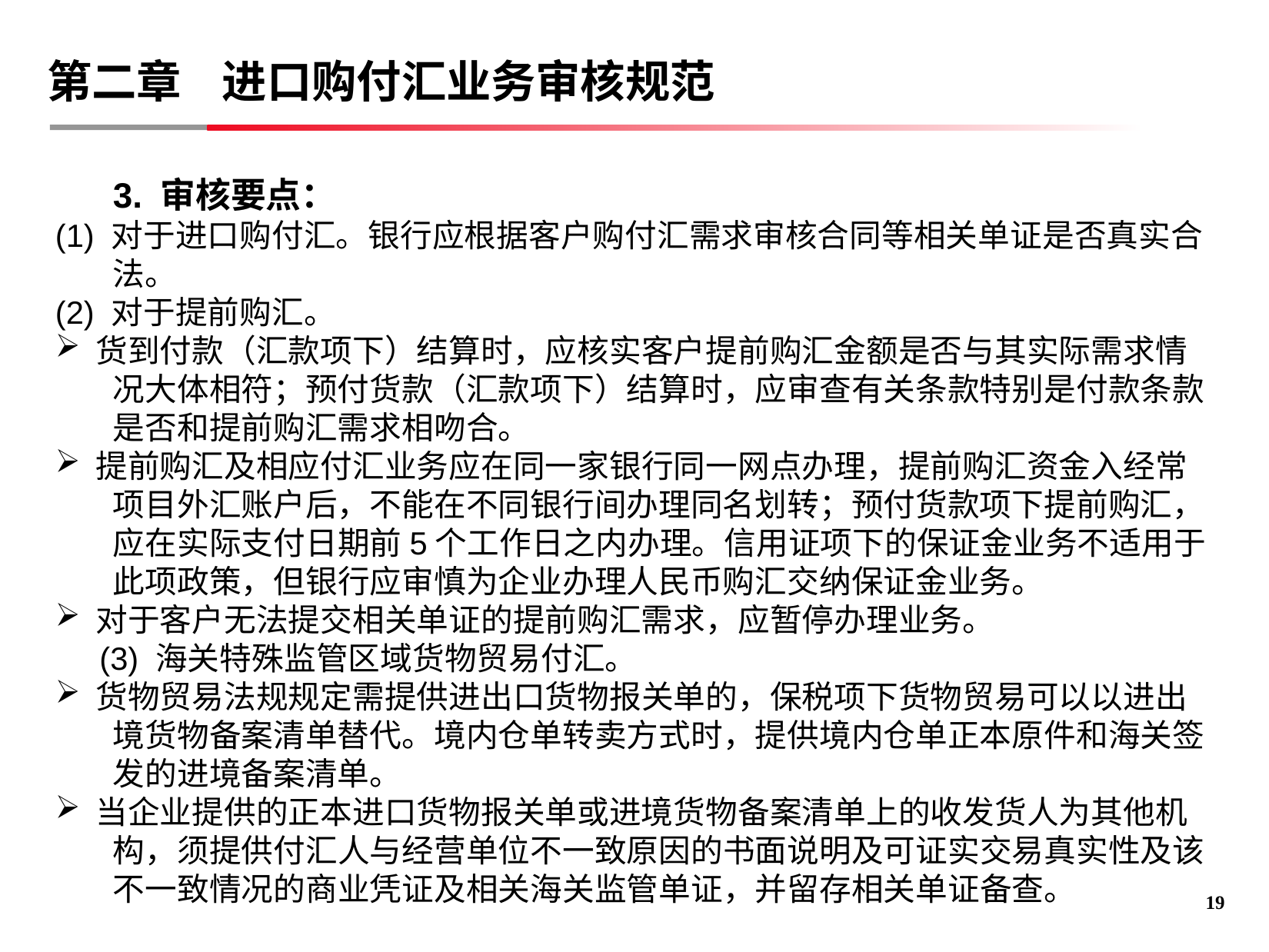

# 第二章    进口购付汇业务审核规范
3. 审核要点：
(1) 对于进口购付汇。银行应根据客户购付汇需求审核合同等相关单证是否真实合法。
(2) 对于提前购汇。
 货到付款（汇款项下）结算时，应核实客户提前购汇金额是否与其实际需求情况大体相符；预付货款（汇款项下）结算时，应审查有关条款特别是付款条款是否和提前购汇需求相吻合。
 提前购汇及相应付汇业务应在同一家银行同一网点办理，提前购汇资金入经常项目外汇账户后，不能在不同银行间办理同名划转；预付货款项下提前购汇，应在实际支付日期前5个工作日之内办理。信用证项下的保证金业务不适用于此项政策，但银行应审慎为企业办理人民币购汇交纳保证金业务。
 对于客户无法提交相关单证的提前购汇需求，应暂停办理业务。
     (3) 海关特殊监管区域货物贸易付汇。
 货物贸易法规规定需提供进出口货物报关单的，保税项下货物贸易可以以进出境货物备案清单替代。境内仓单转卖方式时，提供境内仓单正本原件和海关签发的进境备案清单。
 当企业提供的正本进口货物报关单或进境货物备案清单上的收发货人为其他机构，须提供付汇人与经营单位不一致原因的书面说明及可证实交易真实性及该不一致情况的商业凭证及相关海关监管单证，并留存相关单证备查。

19